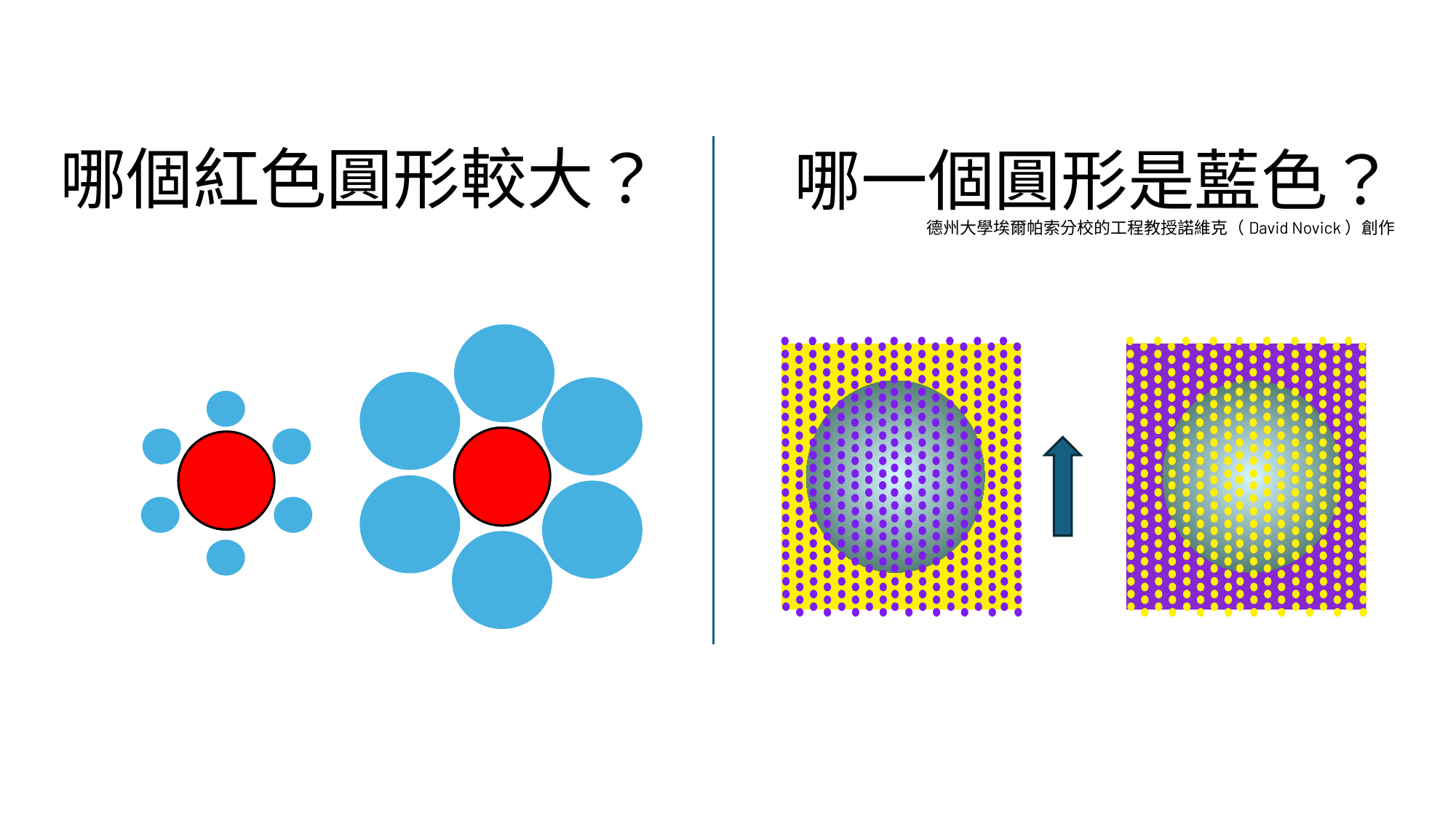

哪一個圓形是藍色？
德州大學埃爾帕索分校的工程教授諾維克（David Novick）創作
# 哪個紅色圓形較大？